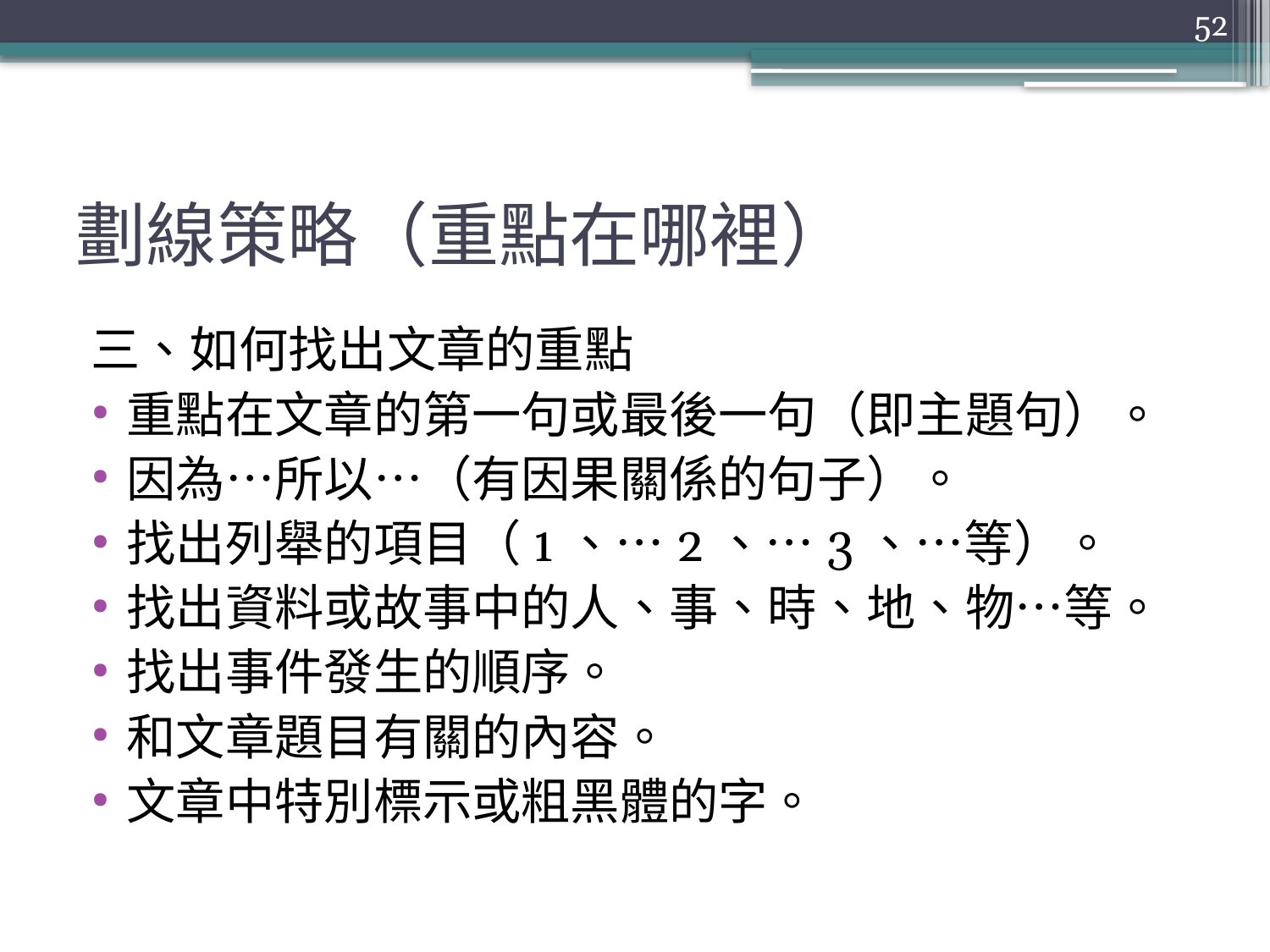

52

# 劃線策略（重點在哪裡）
三、如何找出文章的重點
重點在文章的第一句或最後一句（即主題句）。
因為…所以…（有因果關係的句子）。
找出列舉的項目（1、…2、…3、…等）。
找出資料或故事中的人、事、時、地、物…等。
找出事件發生的順序。
和文章題目有關的內容。
文章中特別標示或粗黑體的字。